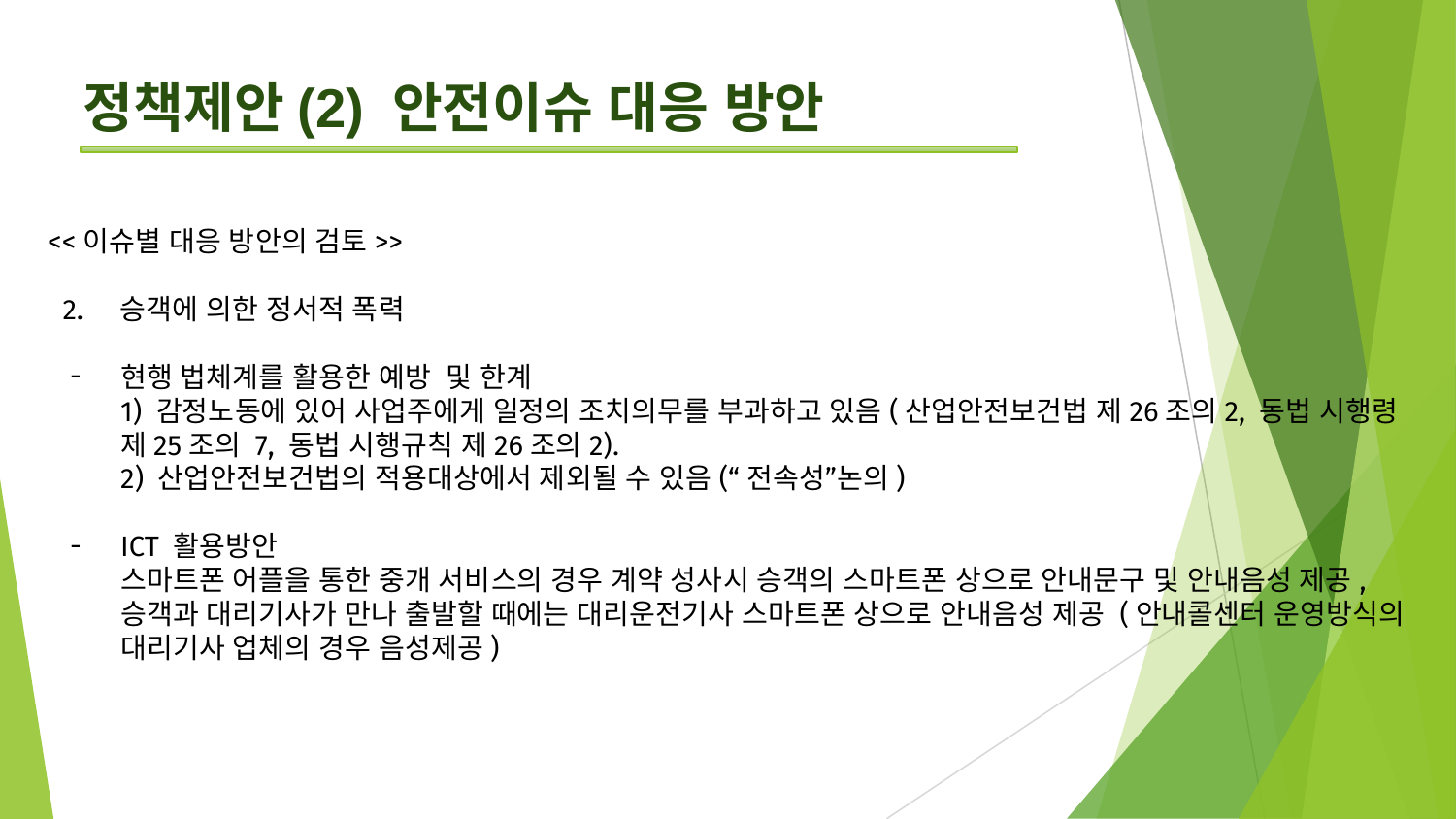

# 정책제안(2) 안전이슈 대응 방안

<<이슈별 대응 방안의 검토>>

  2.    승객에 의한 정서적 폭력

현행 법체계를 활용한 예방  및 한계
1) 감정노동에 있어 사업주에게 일정의 조치의무를 부과하고 있음(산업안전보건법 제26조의2, 동법 시행령 제25조의 7, 동법 시행규칙 제26조의2).
2) 산업안전보건법의 적용대상에서 제외될 수 있음(“전속성”논의)

ICT 활용방안
스마트폰 어플을 통한 중개 서비스의 경우 계약 성사시 승객의 스마트폰 상으로 안내문구 및 안내음성 제공, 승객과 대리기사가 만나 출발할 때에는 대리운전기사 스마트폰 상으로 안내음성 제공 (안내콜센터 운영방식의 대리기사 업체의 경우 음성제공)